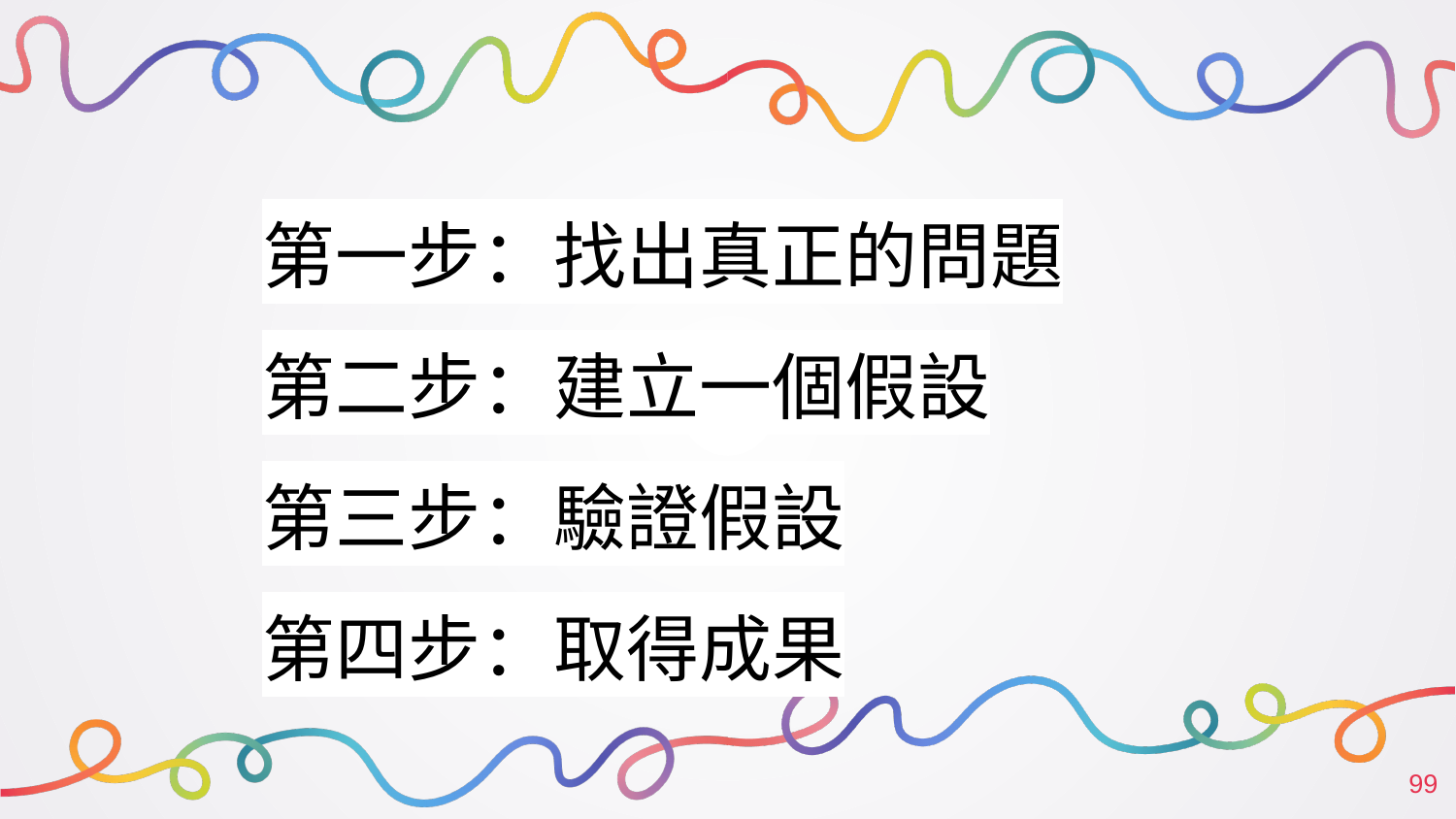

第一步：找出真正的問題
第二步：建立一個假設
第三步：驗證假設
第四步：取得成果
99